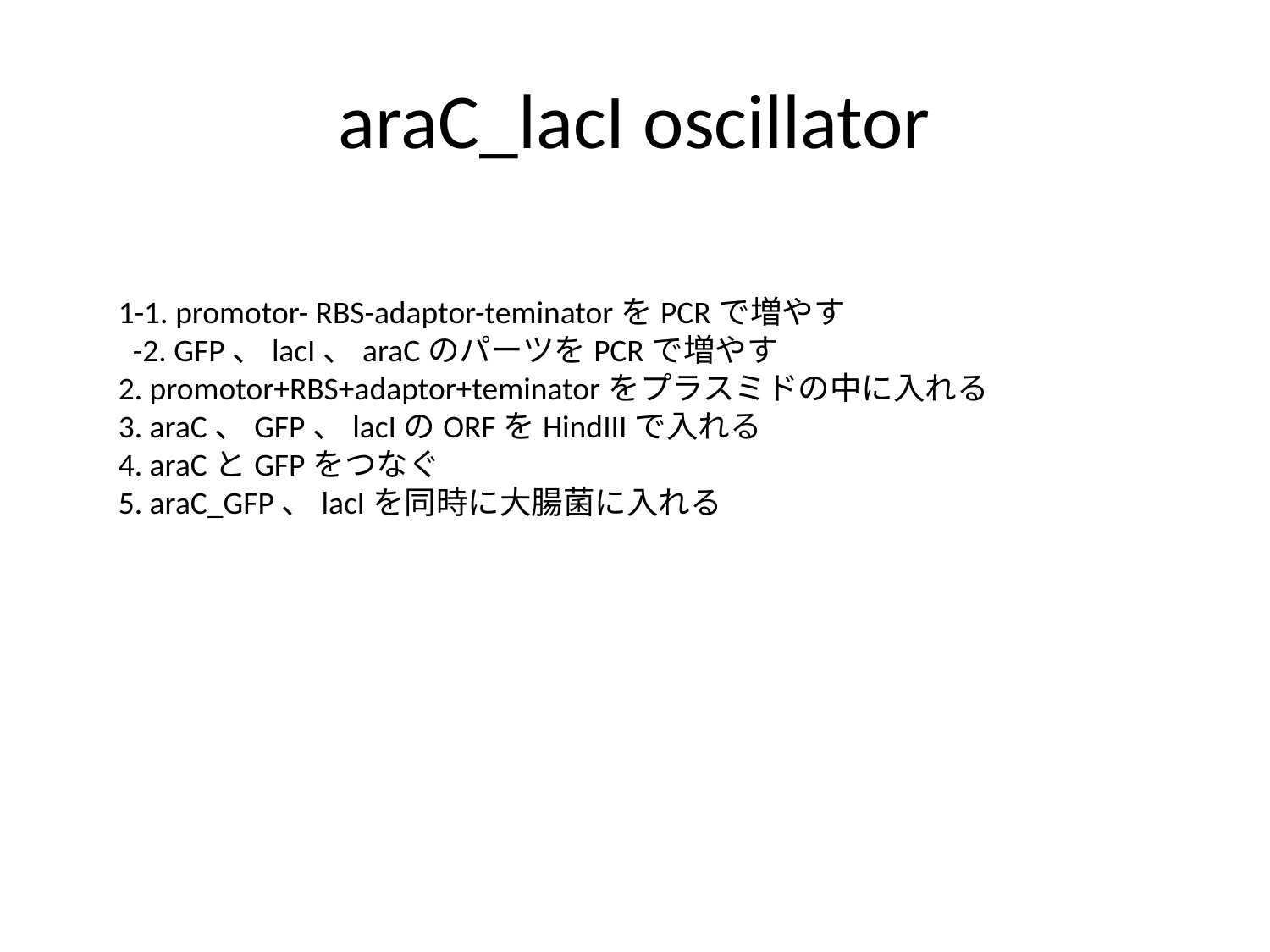

# araC_lacI oscillator
1-1. promotor- RBS-adaptor-teminatorをPCRで増やす
  -2. GFP、lacI、araCのパーツをPCRで増やす
2. promotor+RBS+adaptor+teminatorをプラスミドの中に入れる
3. araC、GFP、lacIのORFをHindIIIで入れる
4. araCとGFPをつなぐ
5. araC_GFP、lacIを同時に大腸菌に入れる